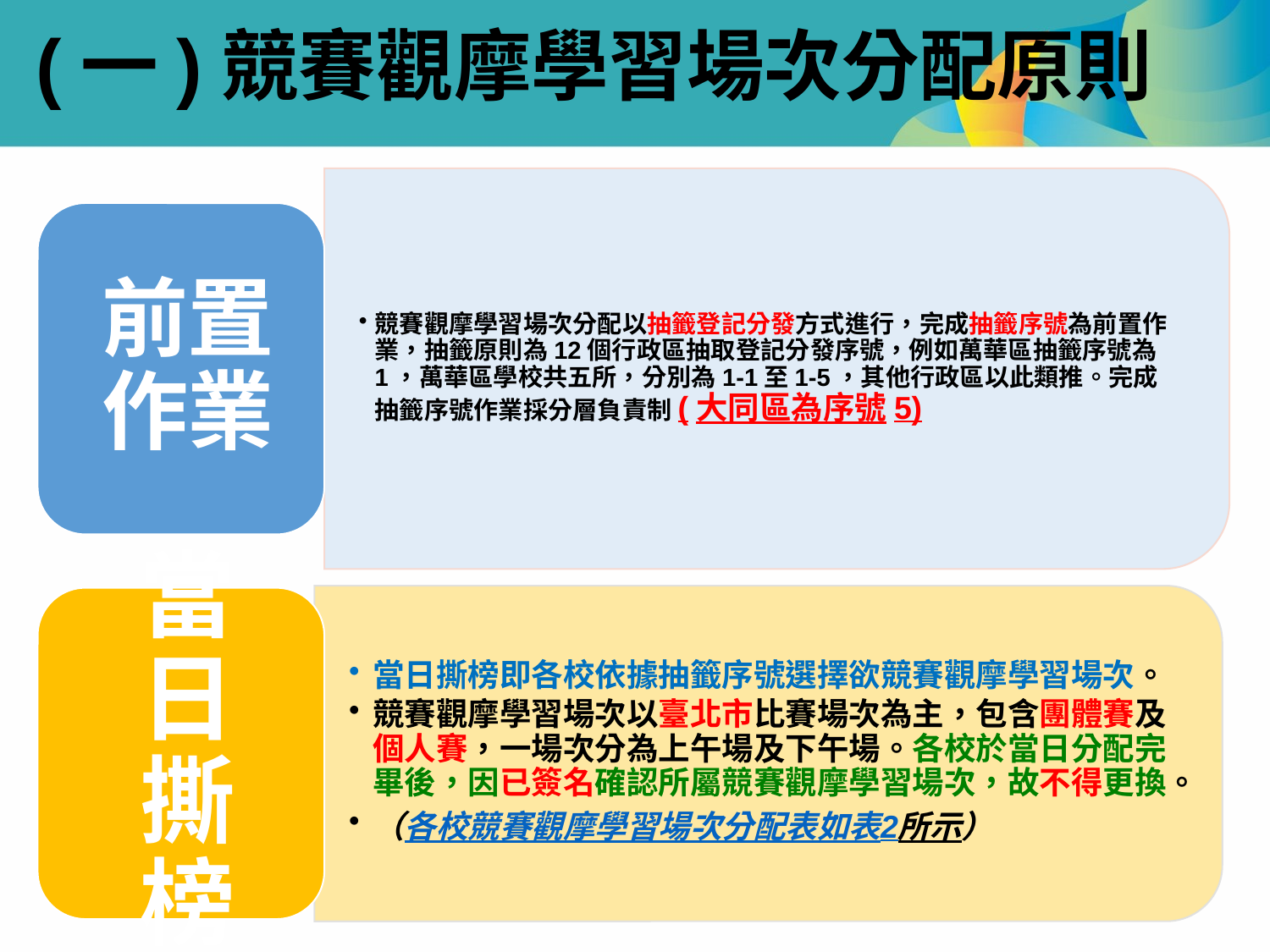

(一)競賽觀摩學習場次分配原則
競賽觀摩學習場次分配以抽籤登記分發方式進行，完成抽籤序號為前置作業，抽籤原則為12個行政區抽取登記分發序號，例如萬華區抽籤序號為1，萬華區學校共五所，分別為1-1至1-5，其他行政區以此類推。完成抽籤序號作業採分層負責制(大同區為序號5)
前置作業
當日撕榜即各校依據抽籤序號選擇欲競賽觀摩學習場次。
競賽觀摩學習場次以臺北市比賽場次為主，包含團體賽及個人賽，一場次分為上午場及下午場。各校於當日分配完畢後，因已簽名確認所屬競賽觀摩學習場次，故不得更換。
（各校競賽觀摩學習場次分配表如表2所示）
當日撕榜